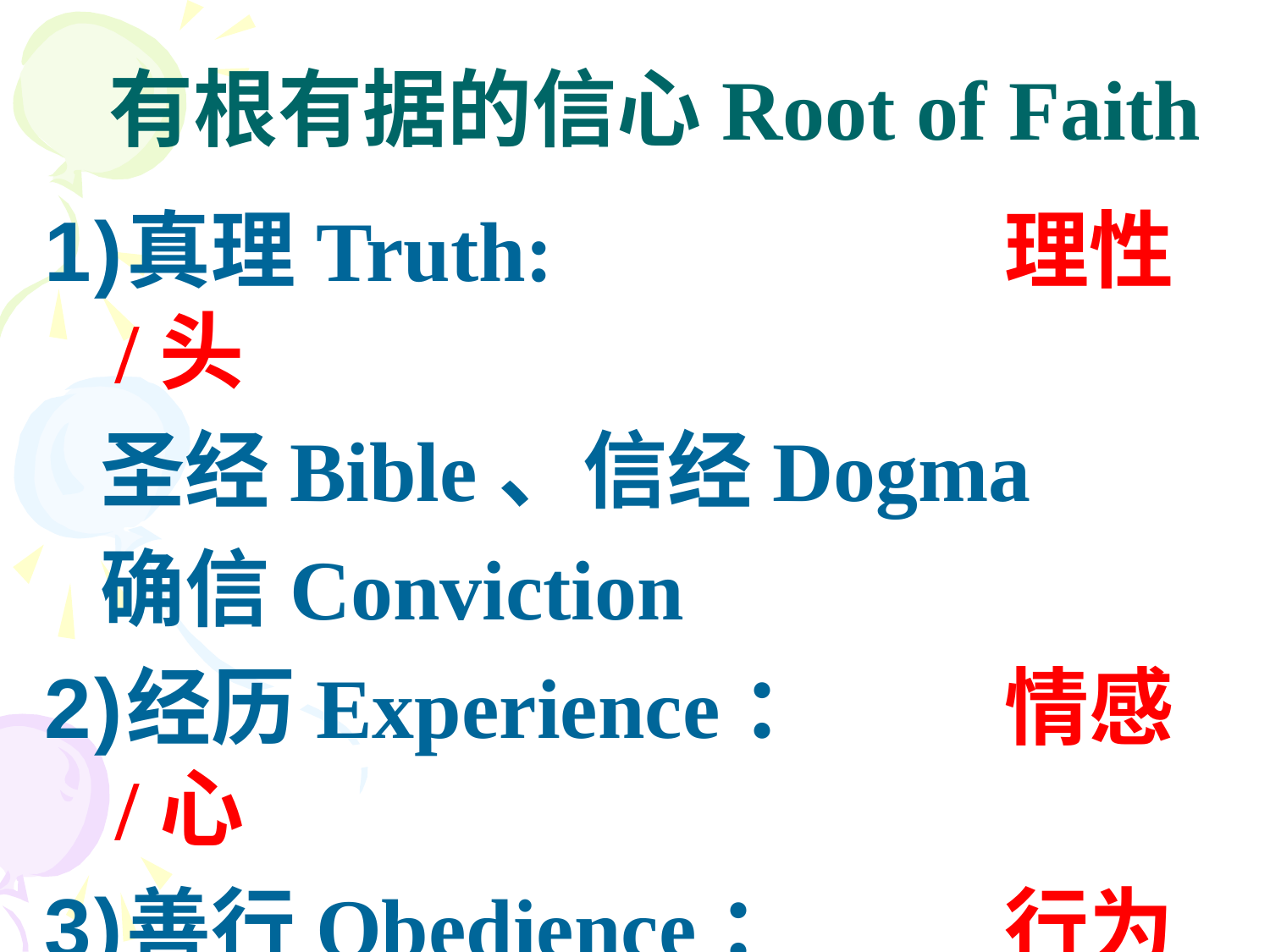

# 有根有据的信心Root of Faith
真理Truth: 				理性/头
圣经Bible、信经Dogma
确信Conviction
经历Experience：		情感/心
善行Obedience：		行为/手
试炼Test